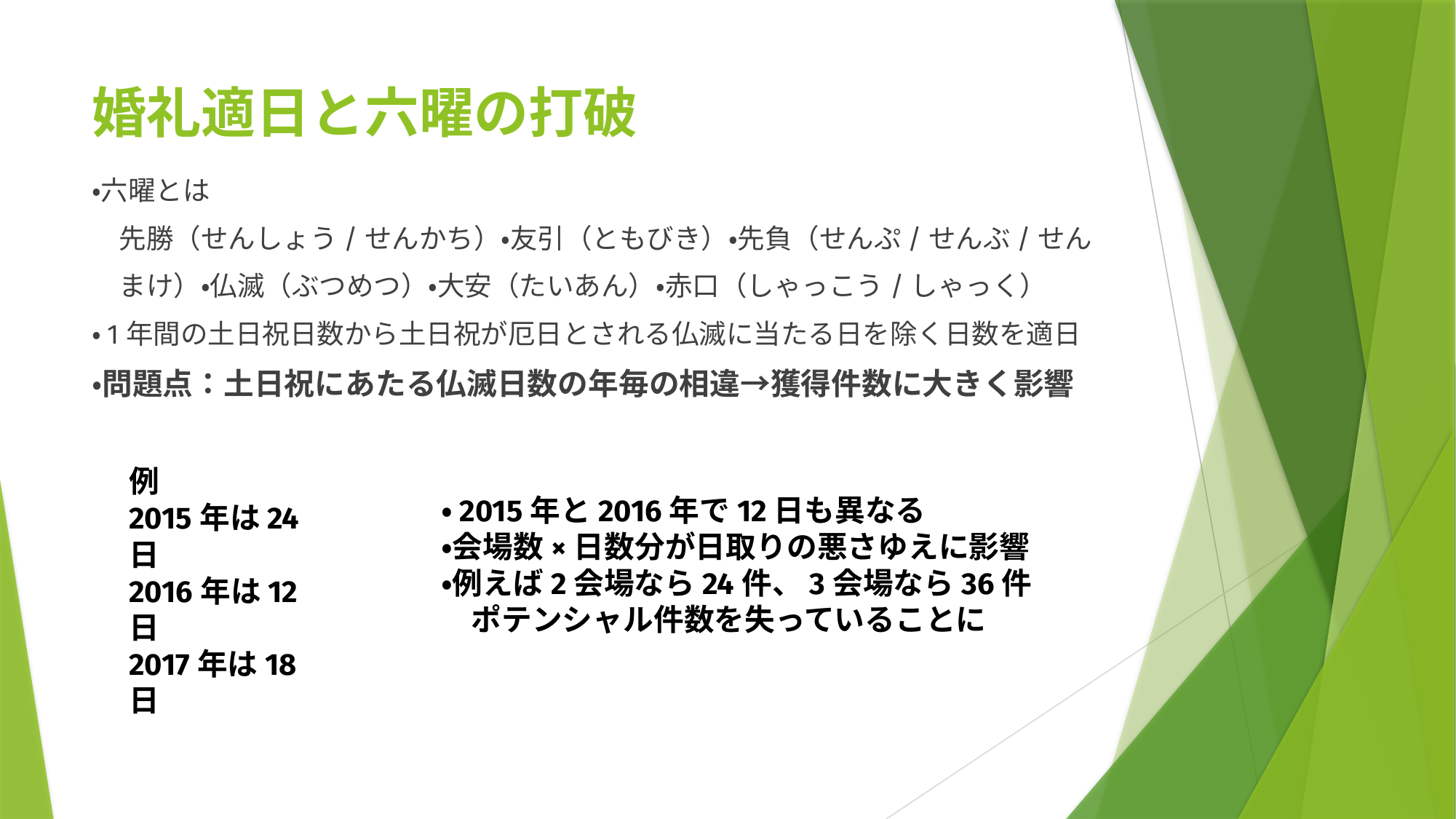

# 婚礼適日と六曜の打破
・六曜とは
　先勝（せんしょう/せんかち）・友引（ともびき）・先負（せんぷ/せんぶ/せん
　まけ）・仏滅（ぶつめつ）・大安（たいあん）・赤口（しゃっこう/しゃっく）
・1年間の土日祝日数から土日祝が厄日とされる仏滅に当たる日を除く日数を適日
・問題点：土日祝にあたる仏滅日数の年毎の相違→獲得件数に大きく影響

例
2015年は24日
2016年は12日
2017年は18日
・2015年と2016年で12日も異なる
・会場数×日数分が日取りの悪さゆえに影響
・例えば2会場なら24件、3会場なら36件
　ポテンシャル件数を失っていることに